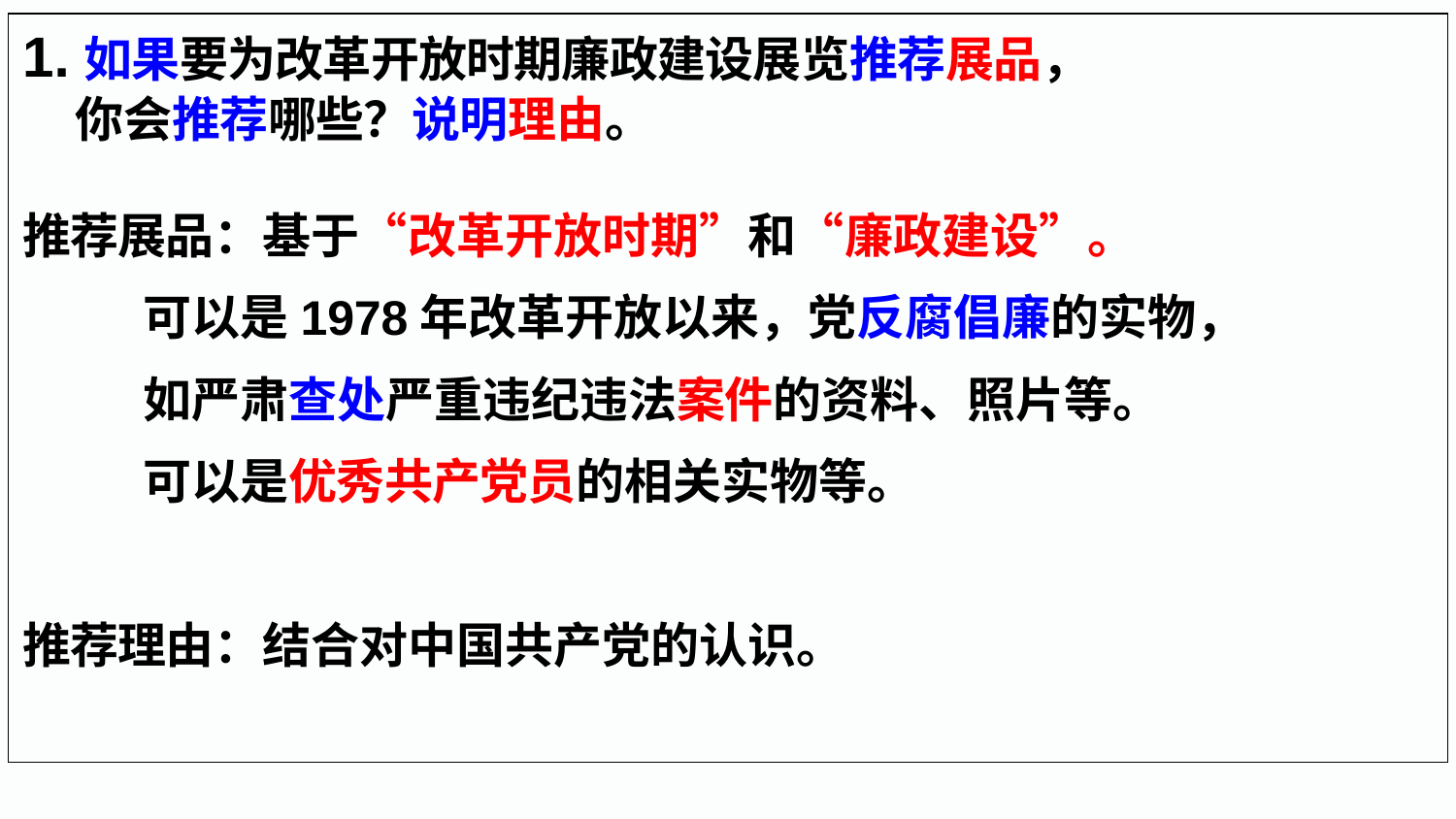

1.如果要为改革开放时期廉政建设展览推荐展品，
    你会推荐哪些？说明理由。

推荐展品：基于“改革开放时期”和“廉政建设”。
          可以是1978年改革开放以来，党反腐倡廉的实物，
          如严肃查处严重违纪违法案件的资料、照片等。
          可以是优秀共产党员的相关实物等。

推荐理由：结合对中国共产党的认识。